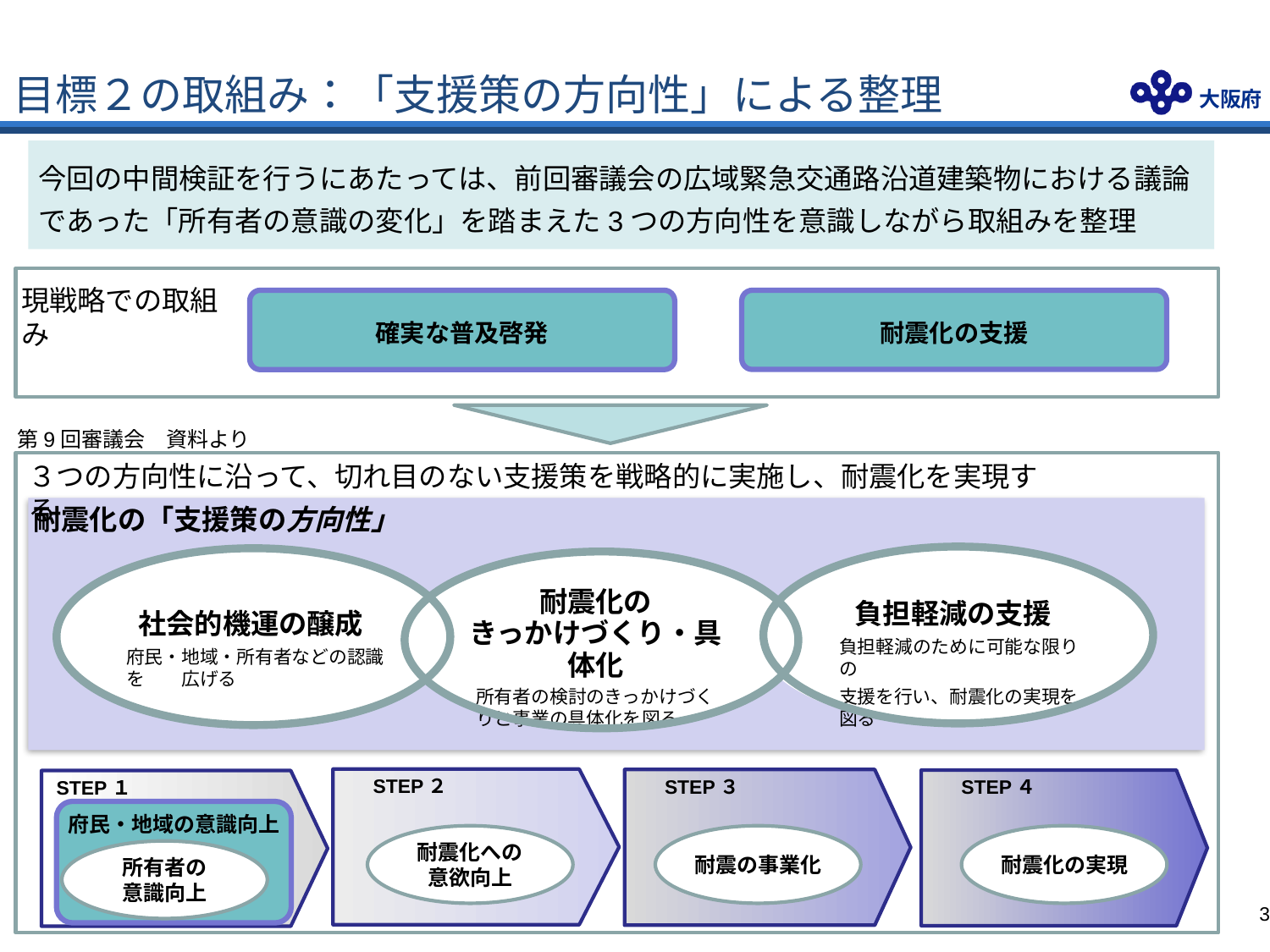

# 目標２の取組み：「支援策の方向性」による整理
今回の中間検証を行うにあたっては、前回審議会の広域緊急交通路沿道建築物における議論であった「所有者の意識の変化」を踏まえた3つの方向性を意識しながら取組みを整理

現戦略での取組み
確実な普及啓発
耐震化の支援

第9回審議会　資料より
３つの方向性に沿って、切れ目のない支援策を戦略的に実施し、耐震化を実現する

耐震化の「支援策の方向性」

社会的機運の醸成
府民・地域・所有者などの認識を　　広げる

負担軽減の支援
負担軽減のために可能な限りの
支援を行い、耐震化の実現を図る

耐震化の
きっかけづくり・具体化
所有者の検討のきっかけづくりと事業の具体化を図る

STEP２
STEP３
STEP４
STEP１
府民・地域の意識向上
耐震化の実現
耐震の事業化
耐震化への
意欲向上
所有者の
意識向上
3